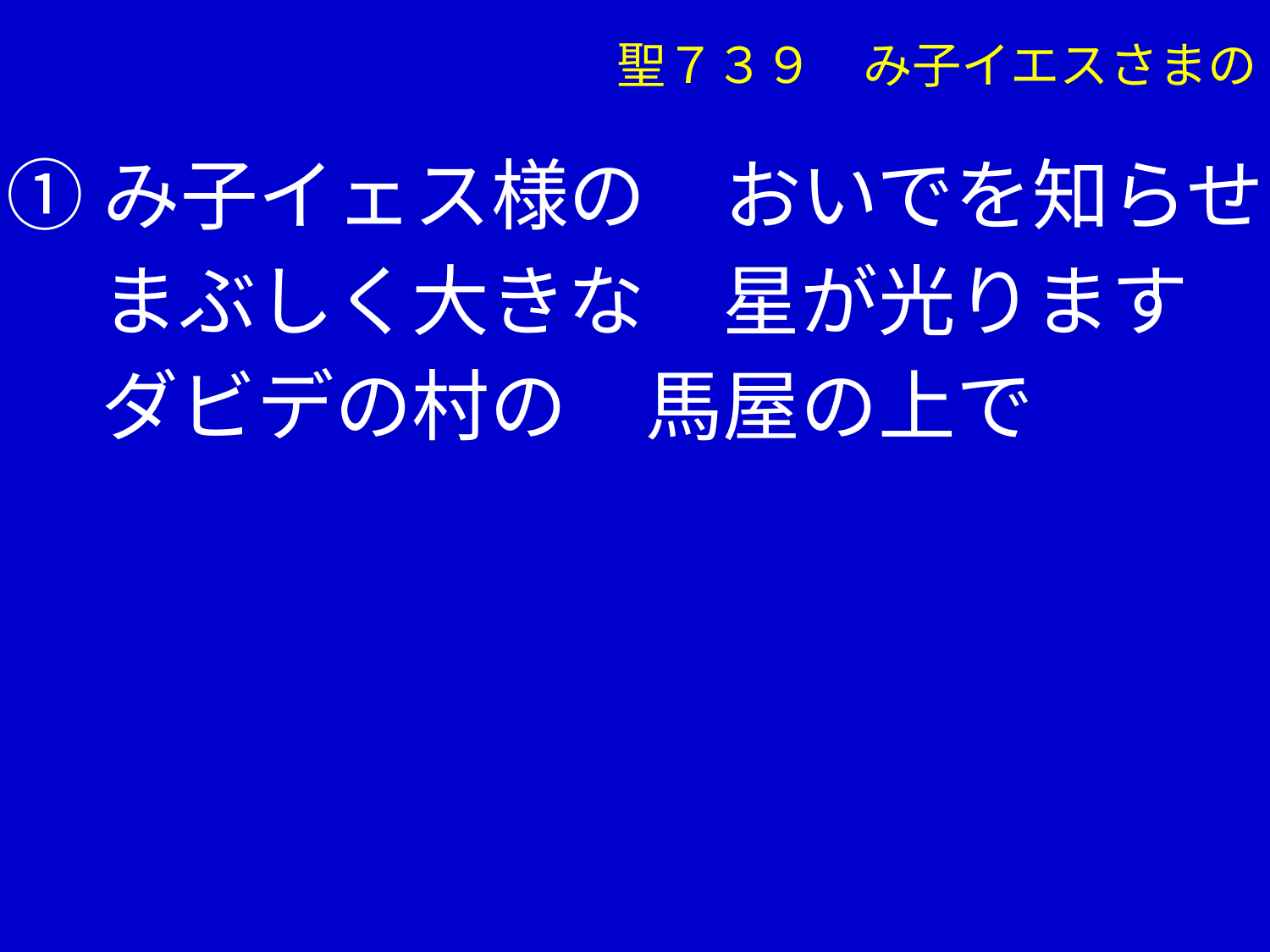

聖７３９　み子イエスさまの
①み子イェス様の　おいでを知らせ
　 まぶしく大きな　星が光ります
　 ダビデの村の　馬屋の上で